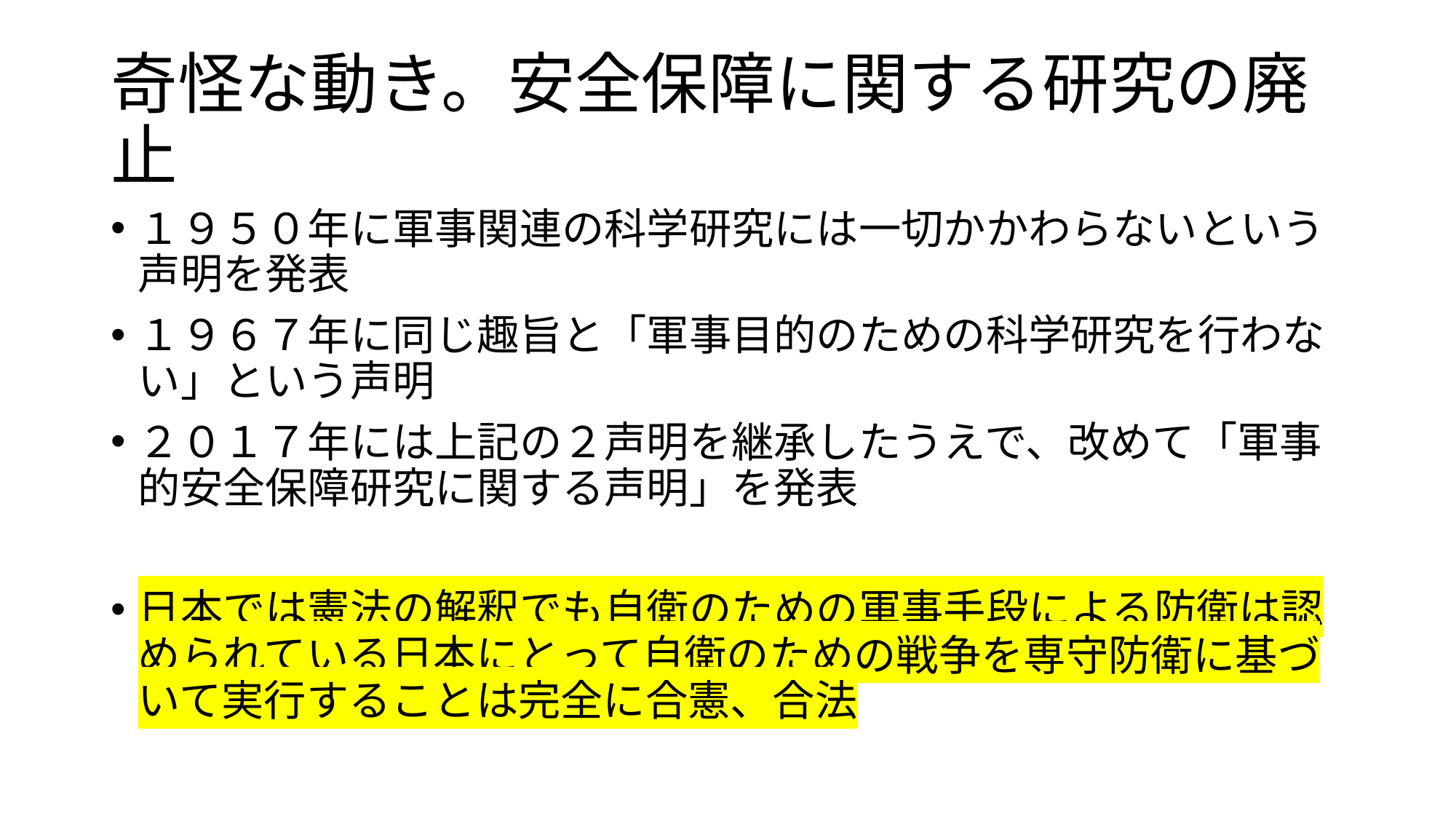

# 奇怪な動き。安全保障に関する研究の廃止
１９５０年に軍事関連の科学研究には一切かかわらないという声明を発表
１９６７年に同じ趣旨と「軍事目的のための科学研究を行わない」という声明
２０１７年には上記の２声明を継承したうえで、改めて「軍事的安全保障研究に関する声明」を発表

日本では憲法の解釈でも自衛のための軍事手段による防衛は認められている日本にとって自衛のための戦争を専守防衛に基づいて実行することは完全に合憲、合法